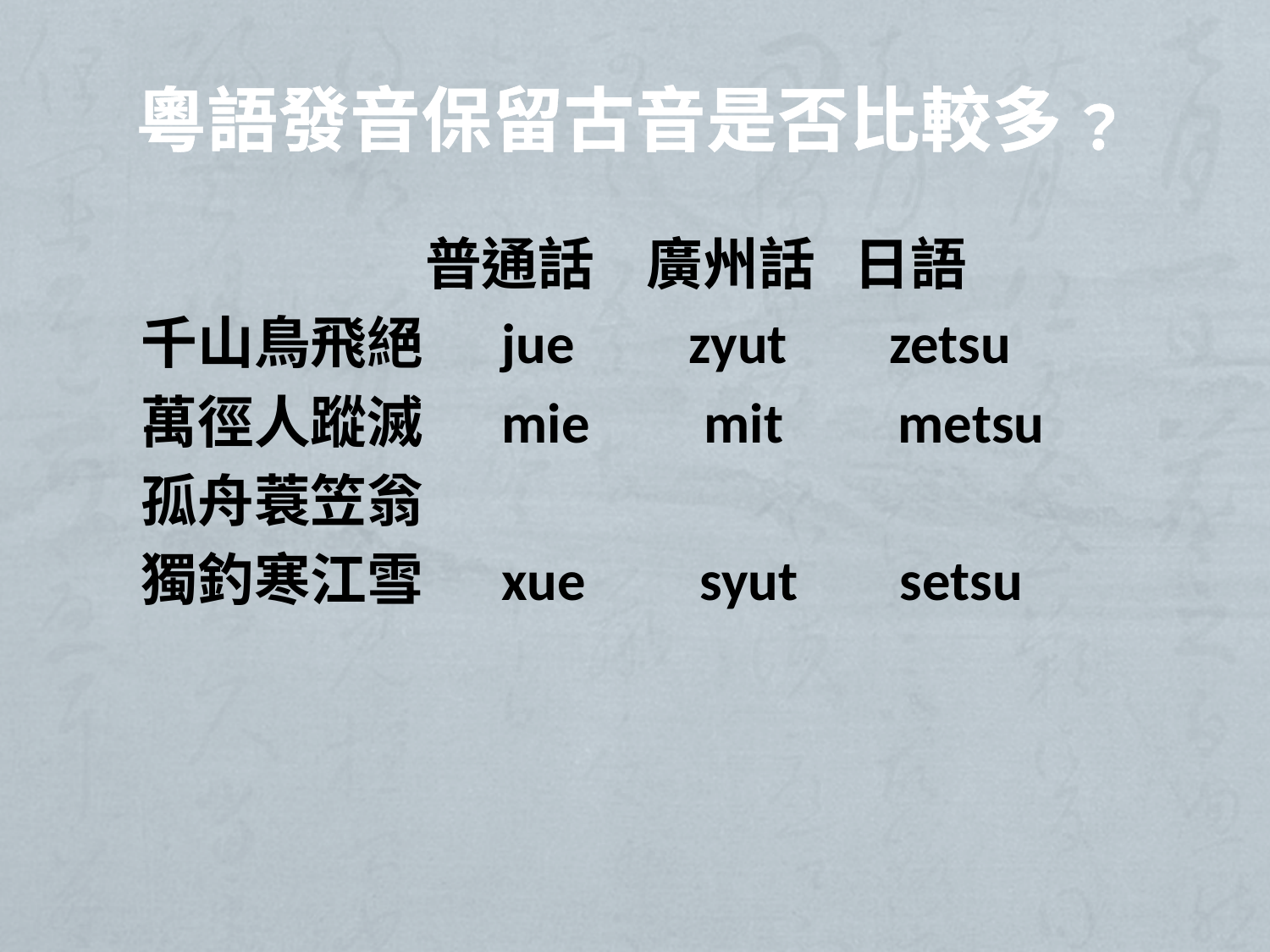

# 粵語發音保留古音是否比較多﹖
                          普通話    廣州話   日語
    千山鳥飛絕     jue         zyut        zetsu
    萬徑人蹤滅     mie         mit         metsu
    孤舟蓑笠翁
    獨釣寒江雪     xue         syut        setsu